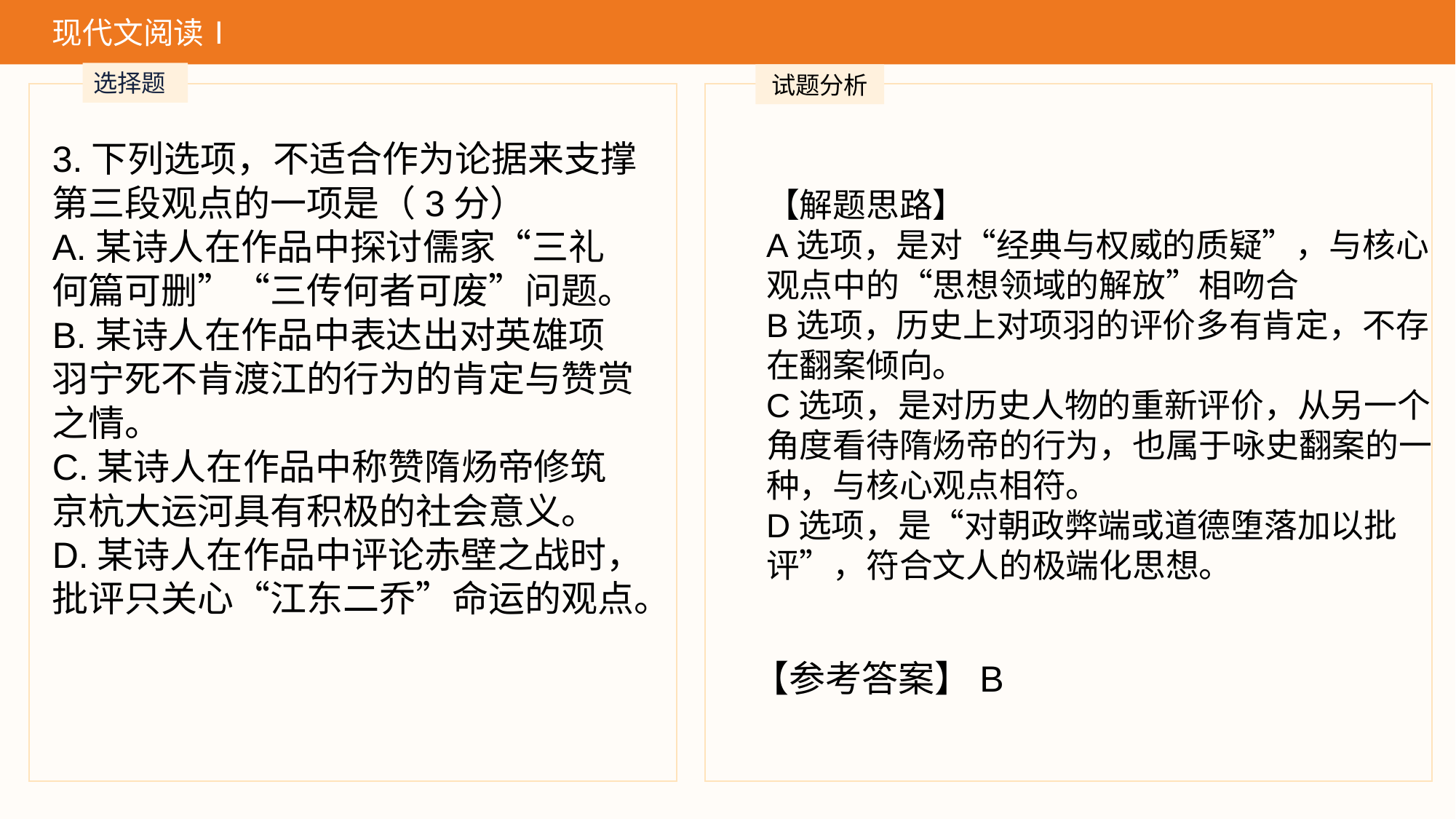

现代文阅读Ⅰ
选择题
试题分析

3.下列选项，不适合作为论据来支撑第三段观点的一项是（3分）
A.某诗人在作品中探讨儒家“三礼何篇可删”“三传何者可废”问题。
B.某诗人在作品中表达出对英雄项羽宁死不肯渡江的行为的肯定与赞赏之情。
C.某诗人在作品中称赞隋炀帝修筑京杭大运河具有积极的社会意义。
D.某诗人在作品中评论赤壁之战时，批评只关心“江东二乔”命运的观点。
【解题思路】
A选项，是对“经典与权威的质疑”，与核心观点中的“思想领域的解放”相吻合
B选项，历史上对项羽的评价多有肯定，不存在翻案倾向。
C选项，是对历史人物的重新评价，从另一个角度看待隋炀帝的行为，也属于咏史翻案的一种，与核心观点相符。
D选项，是“对朝政弊端或道德堕落加以批评”，符合文人的极端化思想。

【参考答案】B